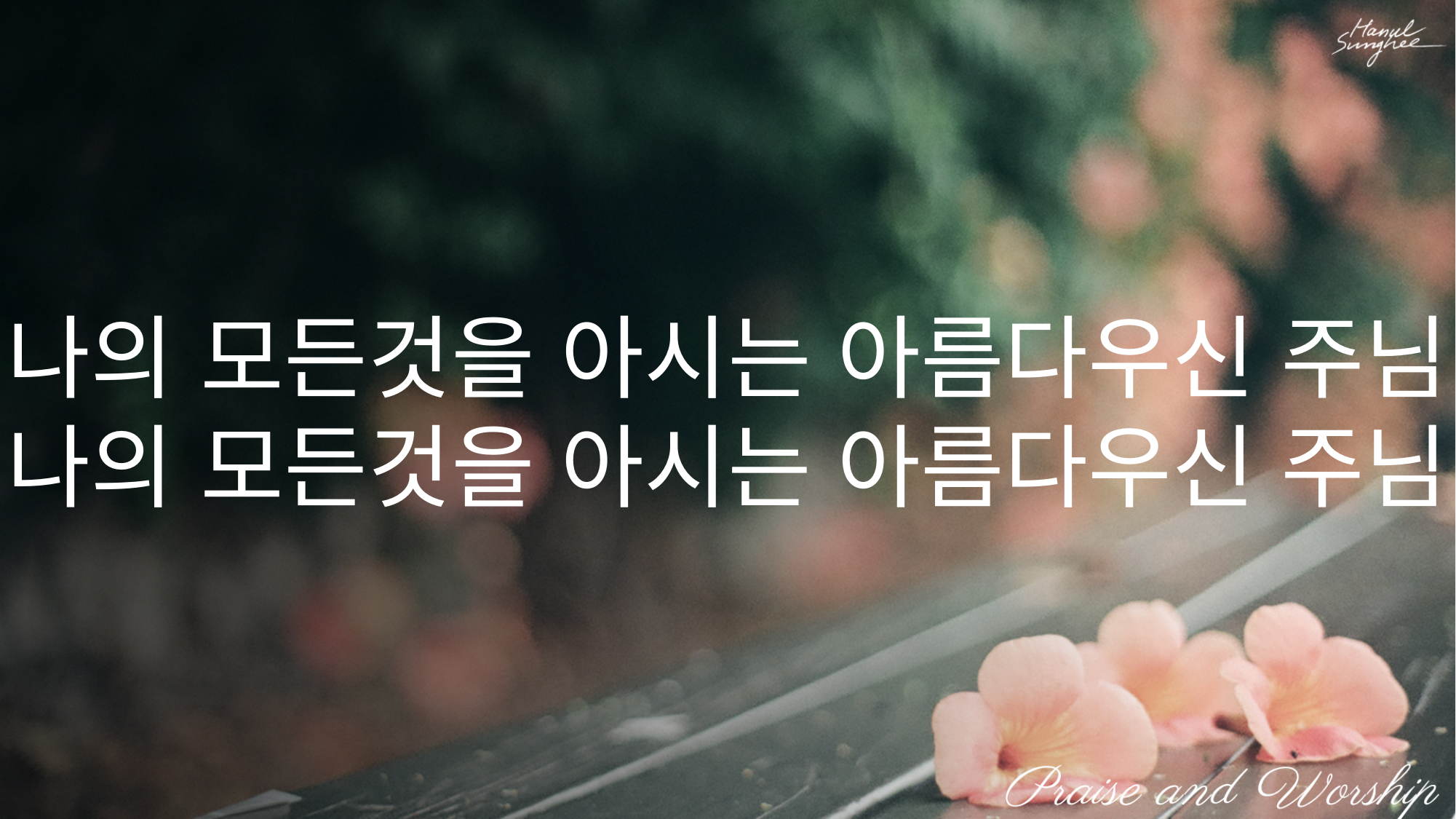

나의 모든것을 아시는 아름다우신 주님
나의 모든것을 아시는 아름다우신 주님